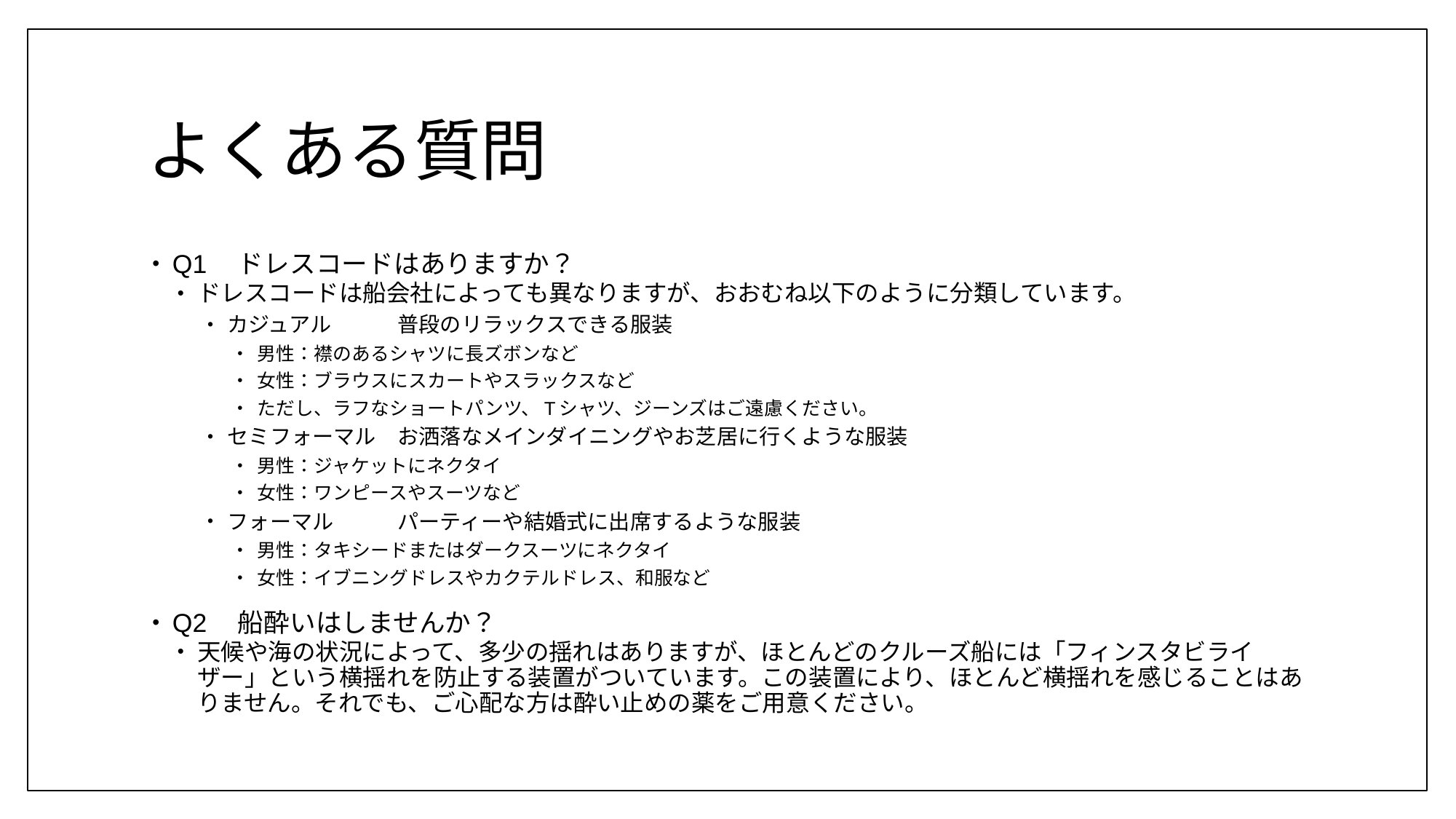

# よくある質問
Q1　ドレスコードはありますか？
ドレスコードは船会社によっても異なりますが、おおむね以下のように分類しています。
カジュアル	普段のリラックスできる服装
男性：襟のあるシャツに長ズボンなど
女性：ブラウスにスカートやスラックスなど
ただし、ラフなショートパンツ、Tシャツ、ジーンズはご遠慮ください。
セミフォーマル	お洒落なメインダイニングやお芝居に行くような服装
男性：ジャケットにネクタイ
女性：ワンピースやスーツなど
フォーマル	パーティーや結婚式に出席するような服装
男性：タキシードまたはダークスーツにネクタイ
女性：イブニングドレスやカクテルドレス、和服など
Q2　船酔いはしませんか？
天候や海の状況によって、多少の揺れはありますが、ほとんどのクルーズ船には「フィンスタビライザー」という横揺れを防止する装置がついています。この装置により、ほとんど横揺れを感じることはありません。それでも、ご心配な方は酔い止めの薬をご用意ください。